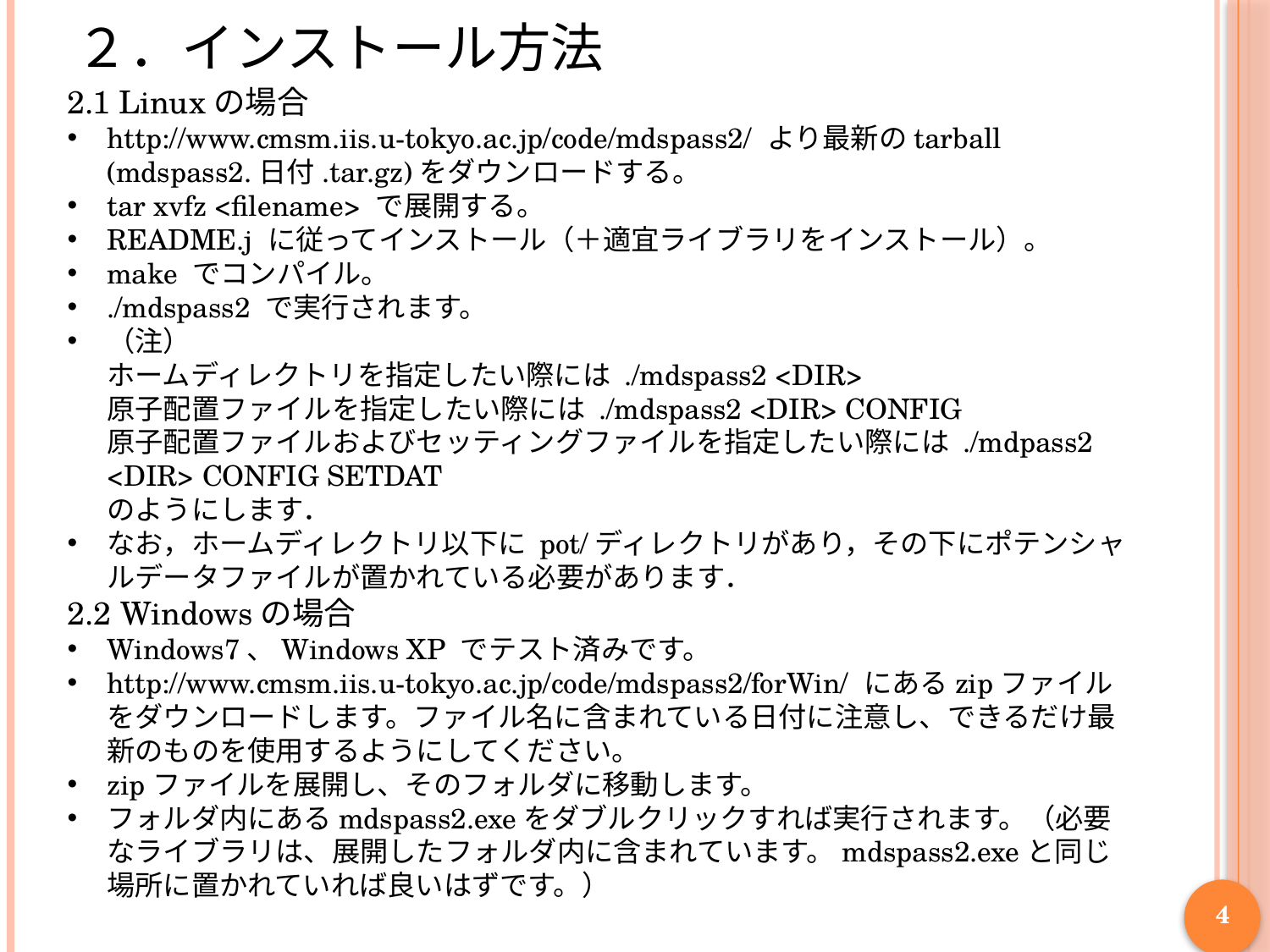

# ２．インストール方法
2.1 Linuxの場合
http://www.cmsm.iis.u-tokyo.ac.jp/code/mdspass2/ より最新のtarball (mdspass2.日付.tar.gz)をダウンロードする。
tar xvfz <filename> で展開する。
README.j に従ってインストール（＋適宜ライブラリをインストール）。
make でコンパイル。
./mdspass2 で実行されます。
（注）
ホームディレクトリを指定したい際には ./mdspass2 <DIR>
原子配置ファイルを指定したい際には ./mdspass2 <DIR> CONFIG
原子配置ファイルおよびセッティングファイルを指定したい際には ./mdpass2 <DIR> CONFIG SETDAT
のようにします．
なお，ホームディレクトリ以下に pot/ディレクトリがあり，その下にポテンシャルデータファイルが置かれている必要があります．
2.2 Windowsの場合
Windows7、Windows XP でテスト済みです。
http://www.cmsm.iis.u-tokyo.ac.jp/code/mdspass2/forWin/ にあるzipファイルをダウンロードします。ファイル名に含まれている日付に注意し、できるだけ最新のものを使用するようにしてください。
zipファイルを展開し、そのフォルダに移動します。
フォルダ内にあるmdspass2.exeをダブルクリックすれば実行されます。（必要なライブラリは、展開したフォルダ内に含まれています。mdspass2.exeと同じ場所に置かれていれば良いはずです。）
4